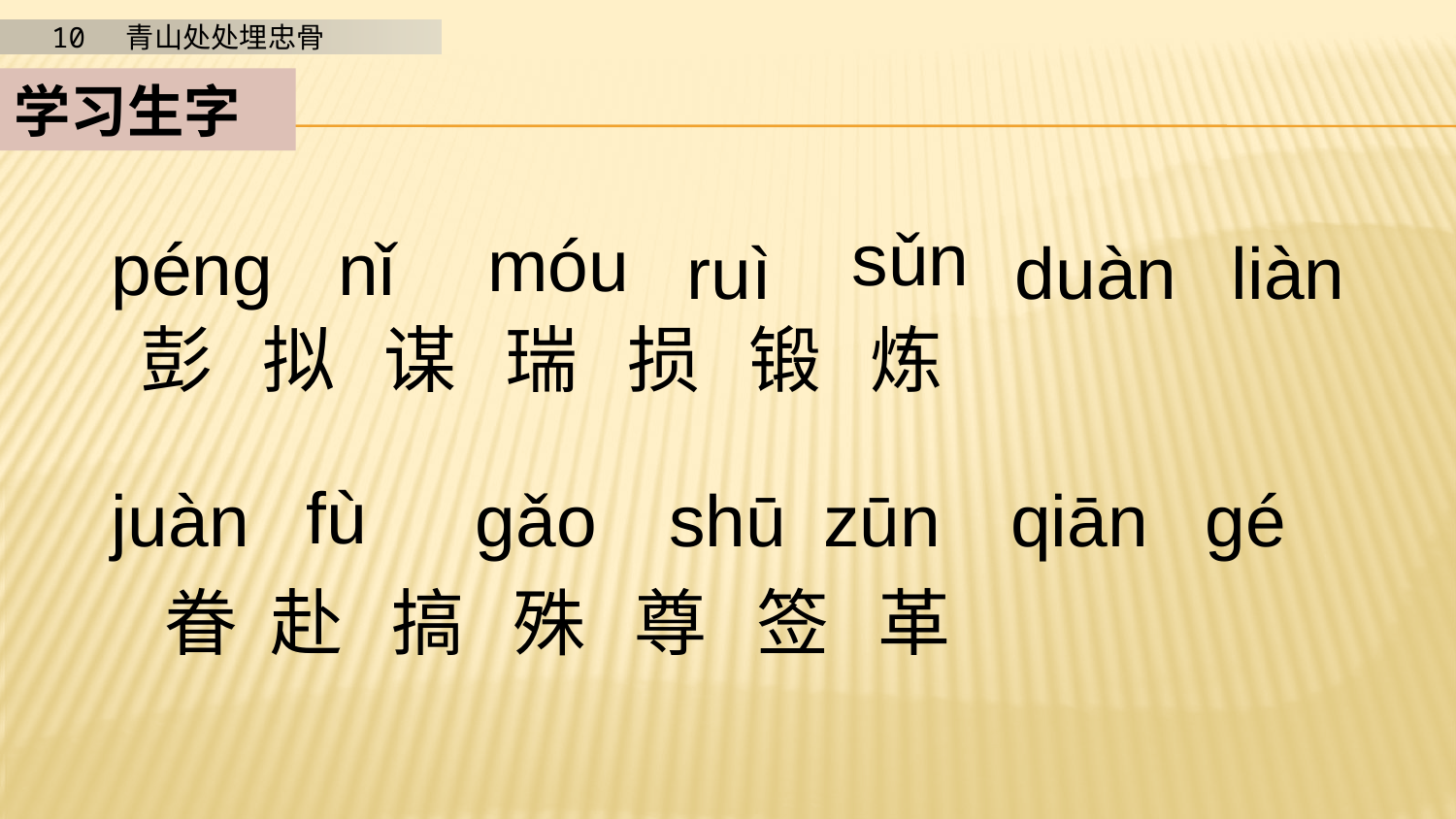

学习生字
sǔn
móu
péng
nǐ
ruì
duàn
liàn
彭   拟   谋   瑞   损   锻   炼
fù
juàn
gǎo
shū
zūn
qiān
gé
眷  赴   搞   殊   尊   签   革